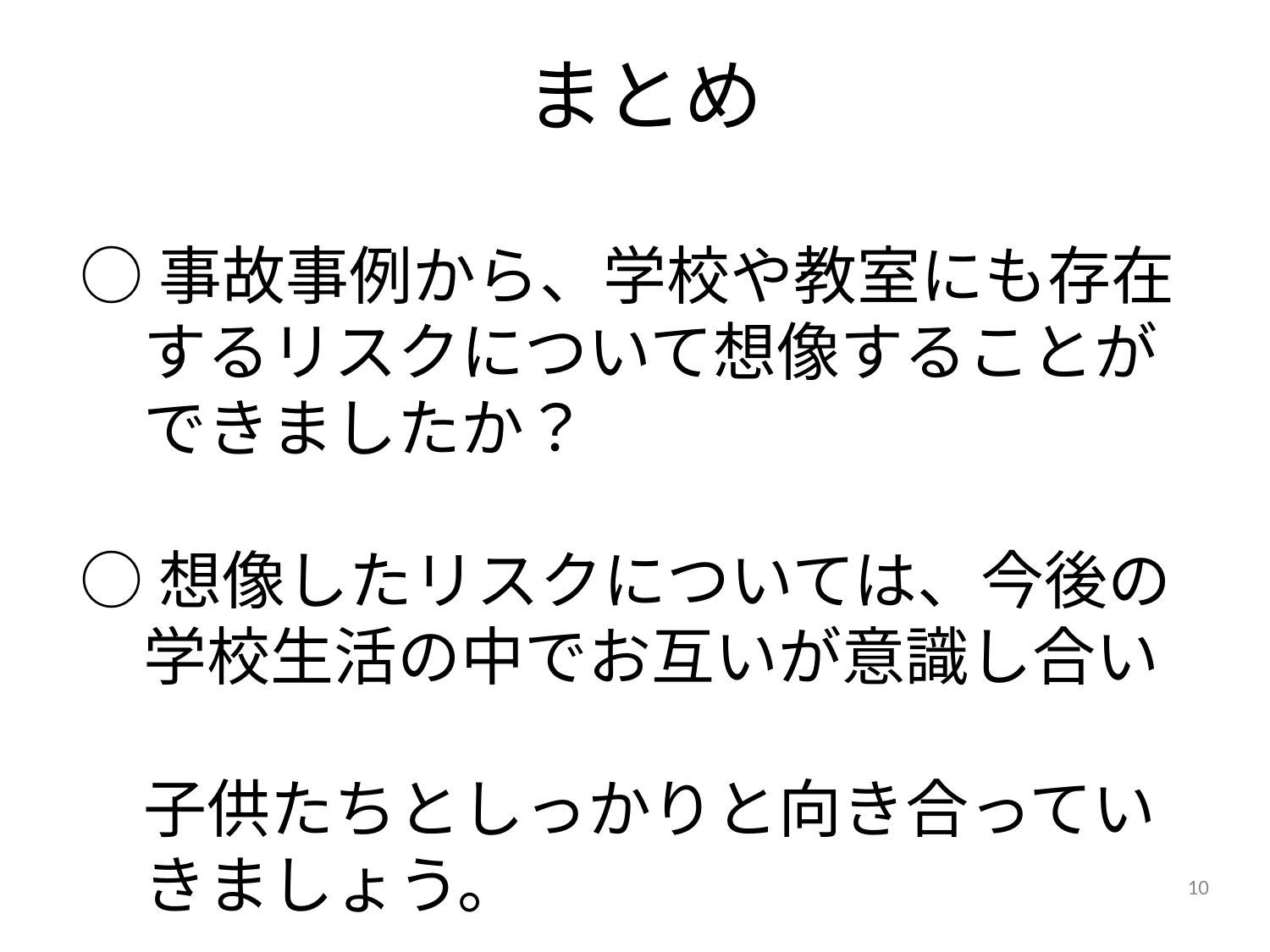

まとめ

○事故事例から、学校や教室にも存在
　するリスクについて想像することが
　できましたか？

○想像したリスクについては、今後の
　学校生活の中でお互いが意識し合い
　子供たちとしっかりと向き合ってい
　きましょう。
10